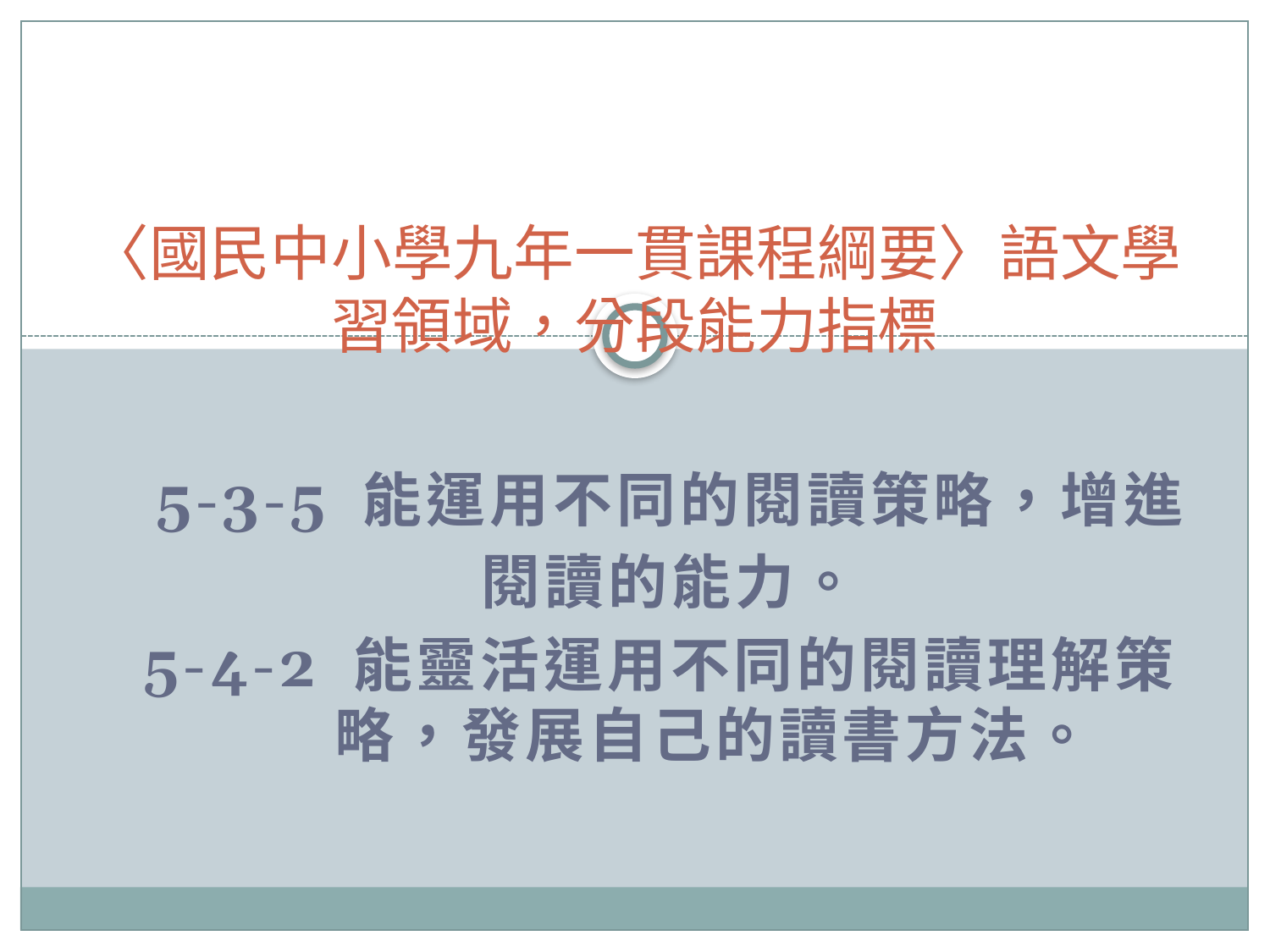

# 〈國民中小學九年一貫課程綱要〉語文學習領域，分段能力指標
5-3-5 能運用不同的閱讀策略，增進
閱讀的能力。
5-4-2 能靈活運用不同的閱讀理解策       略，發展自己的讀書方法。